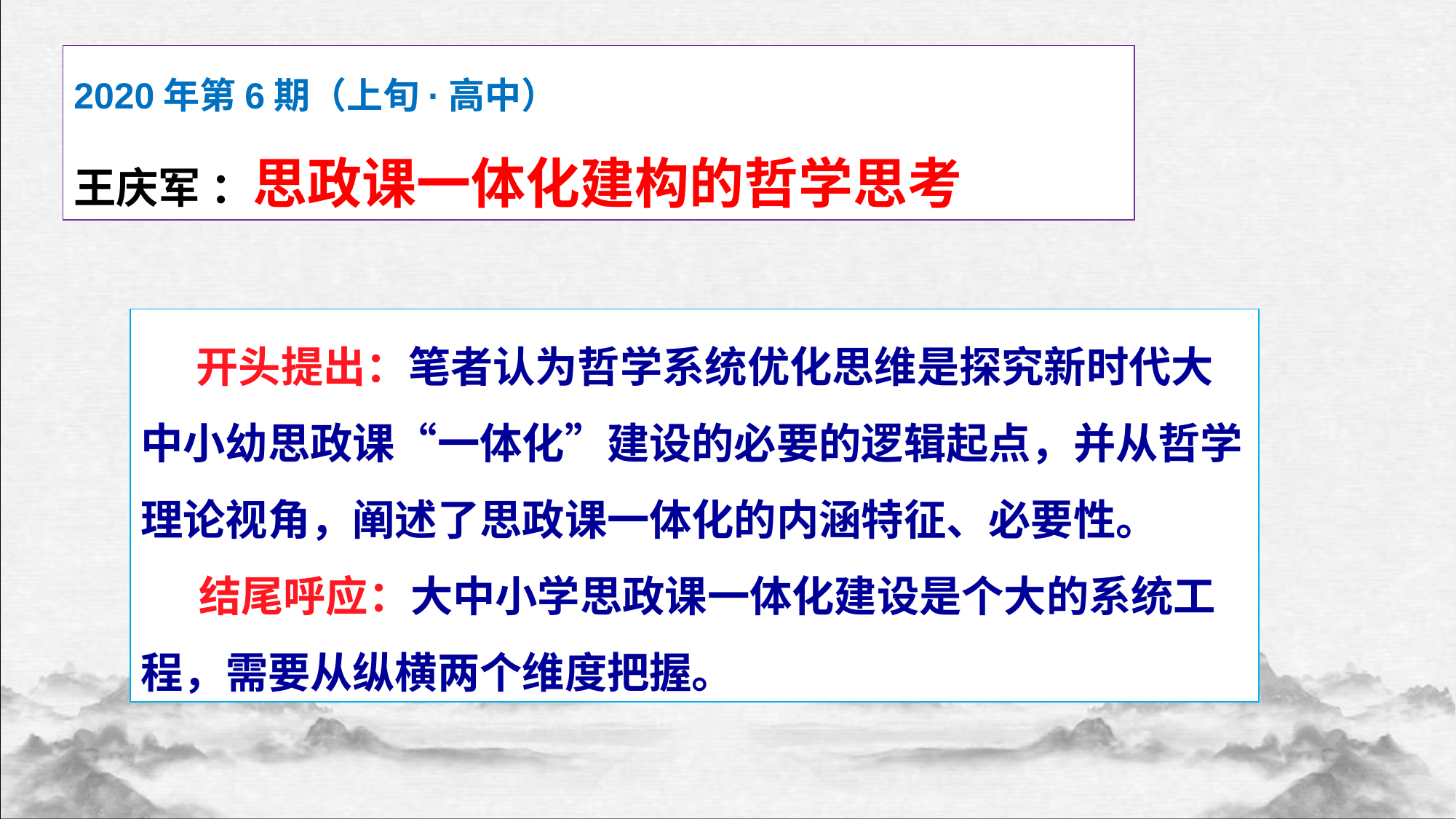

2020年第6期（上旬·高中）
王庆军 ：思政课一体化建构的哲学思考
     开头提出：笔者认为哲学系统优化思维是探究新时代大中小幼思政课“一体化”建设的必要的逻辑起点，并从哲学理论视角，阐述了思政课一体化的内涵特征、必要性。
      结尾呼应：大中小学思政课一体化建设是个大的系统工程，需要从纵横两个维度把握。